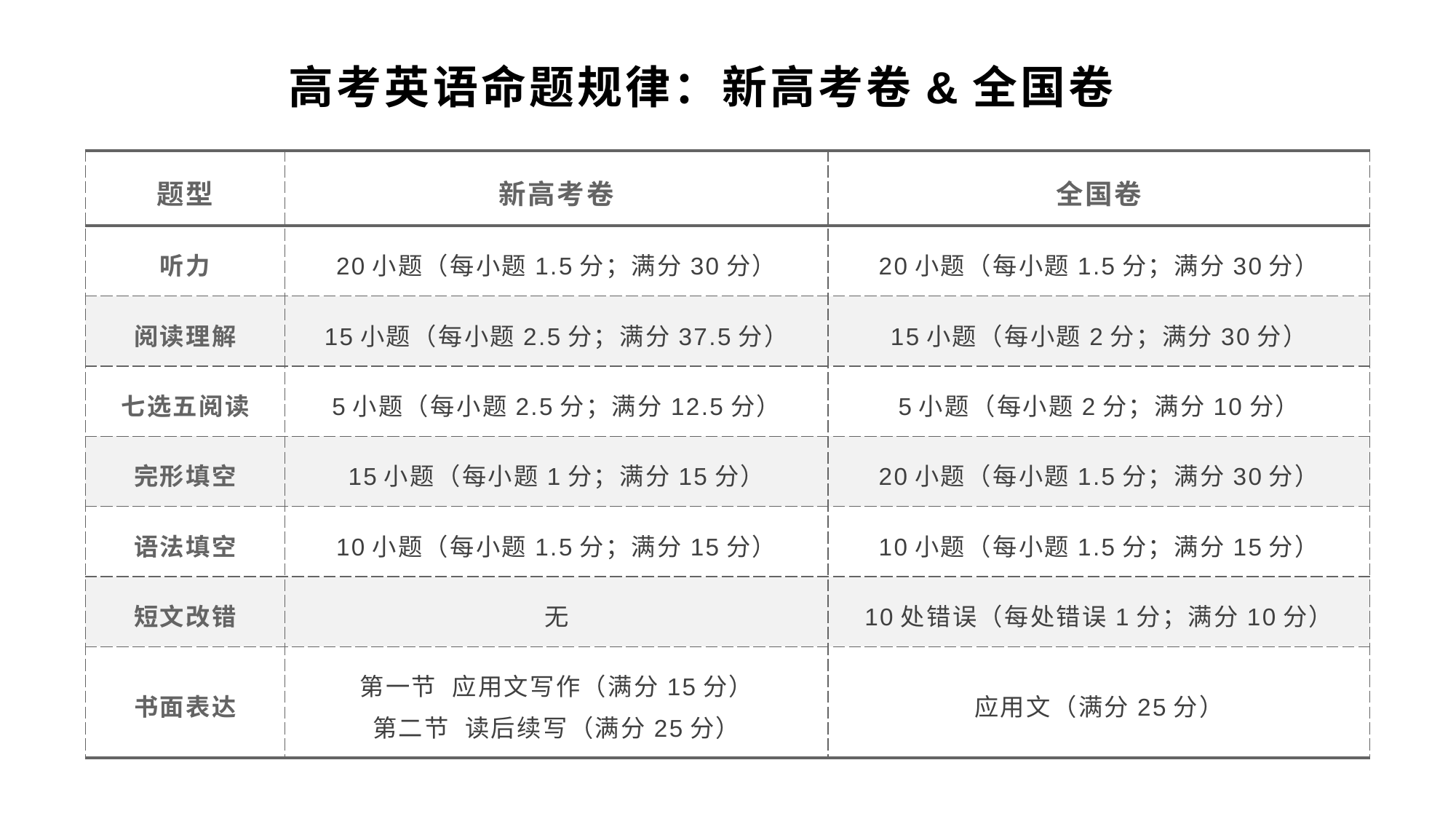

高考英语命题规律：新高考卷&全国卷
| 题型 | 新高考卷 | 全国卷 |
| --- | --- | --- |
| 听力 | 20小题（每小题1.5分；满分30分） | 20小题（每小题1.5分；满分30分） |
| 阅读理解 | 15小题（每小题2.5分；满分37.5分） | 15小题（每小题2分；满分30分） |
| 七选五阅读 | 5小题（每小题2.5分；满分12.5分） | 5小题（每小题2分；满分10分） |
| 完形填空 | 15小题（每小题1分；满分15分） | 20小题（每小题1.5分；满分30分） |
| 语法填空 | 10小题（每小题1.5分；满分15分） | 10小题（每小题1.5分；满分15分） |
| 短文改错 | 无 | 10处错误（每处错误1分；满分10分） |
| 书面表达 | 第一节 应用文写作（满分15分） 第二节 读后续写（满分25分） | 应用文（满分25分） |